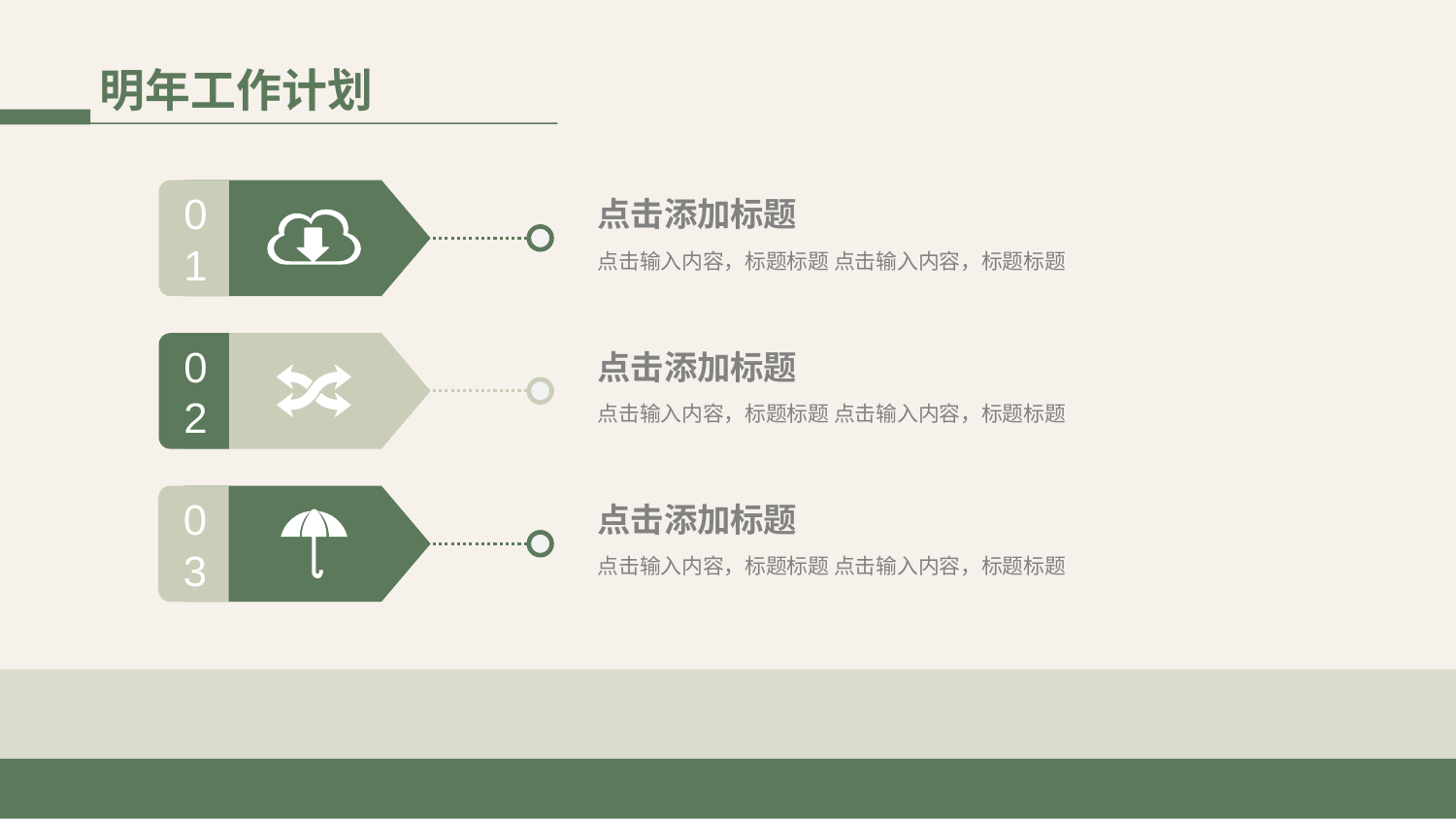

# 明年工作计划

01

点击添加标题
点击输入内容，标题标题 点击输入内容，标题标题

02

点击添加标题
点击输入内容，标题标题 点击输入内容，标题标题

03

点击添加标题
点击输入内容，标题标题 点击输入内容，标题标题